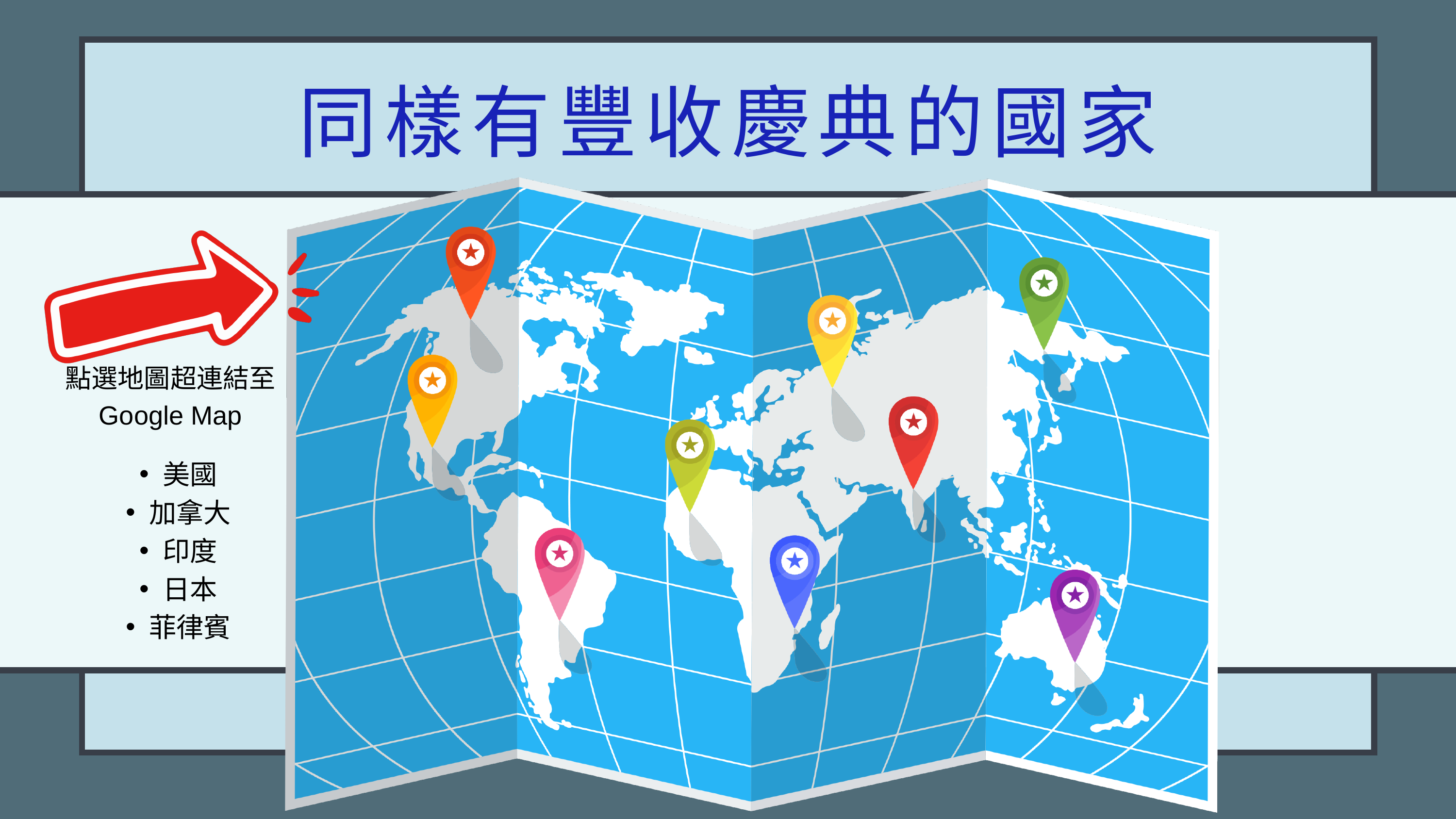

同樣有豐收慶典的國家

點選地圖超連結至
Google Map
美國
加拿大
印度
日本
菲律賓